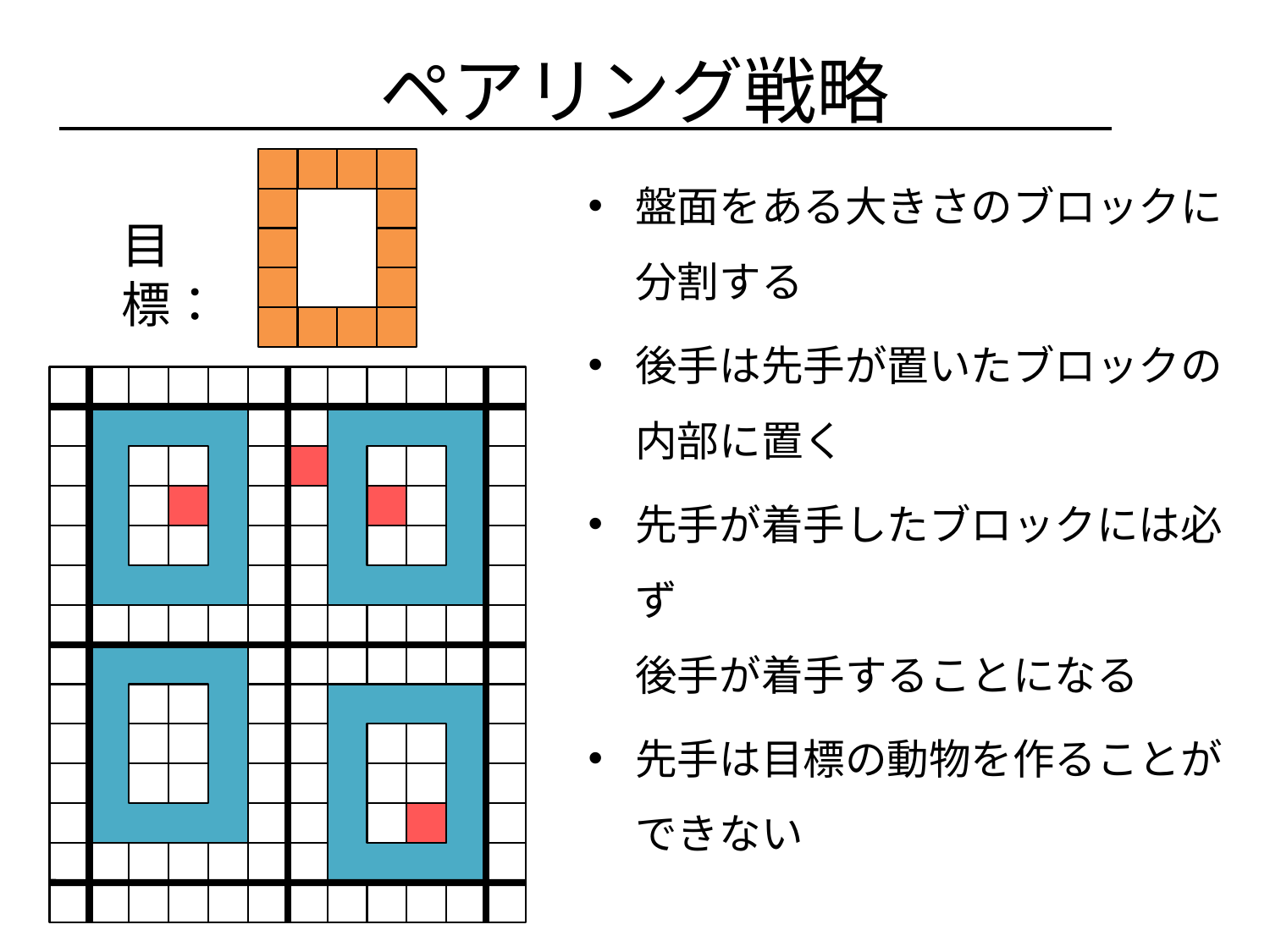

ペアリング戦略

盤面をある大きさのブロックに
分割する
後手は先手が置いたブロックの
内部に置く
先手が着手したブロックには必ず
後手が着手することになる
先手は目標の動物を作ることが
できない
目標：